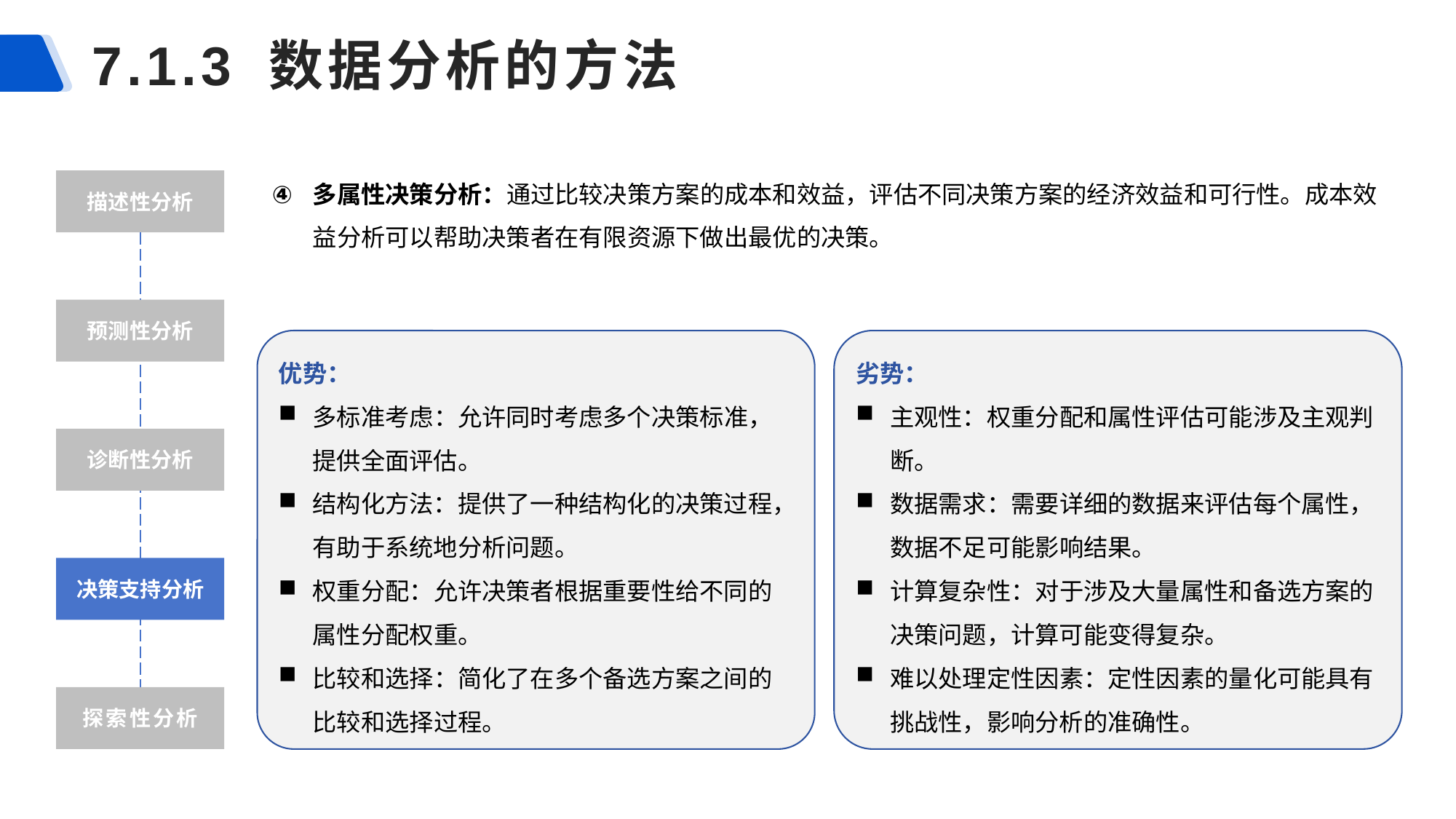

# 7.1.3 数据分析的方法
多属性决策分析：通过比较决策方案的成本和效益，评估不同决策方案的经济效益和可行性。成本效益分析可以帮助决策者在有限资源下做出最优的决策。
描述性分析
预测性分析
优势：
多标准考虑：允许同时考虑多个决策标准，提供全面评估。
结构化方法：提供了一种结构化的决策过程，有助于系统地分析问题。
权重分配：允许决策者根据重要性给不同的属性分配权重。
比较和选择：简化了在多个备选方案之间的比较和选择过程。
劣势：
主观性：权重分配和属性评估可能涉及主观判断。
数据需求：需要详细的数据来评估每个属性，数据不足可能影响结果。
计算复杂性：对于涉及大量属性和备选方案的决策问题，计算可能变得复杂。
难以处理定性因素：定性因素的量化可能具有挑战性，影响分析的准确性。
诊断性分析
决策支持分析
探索性分析